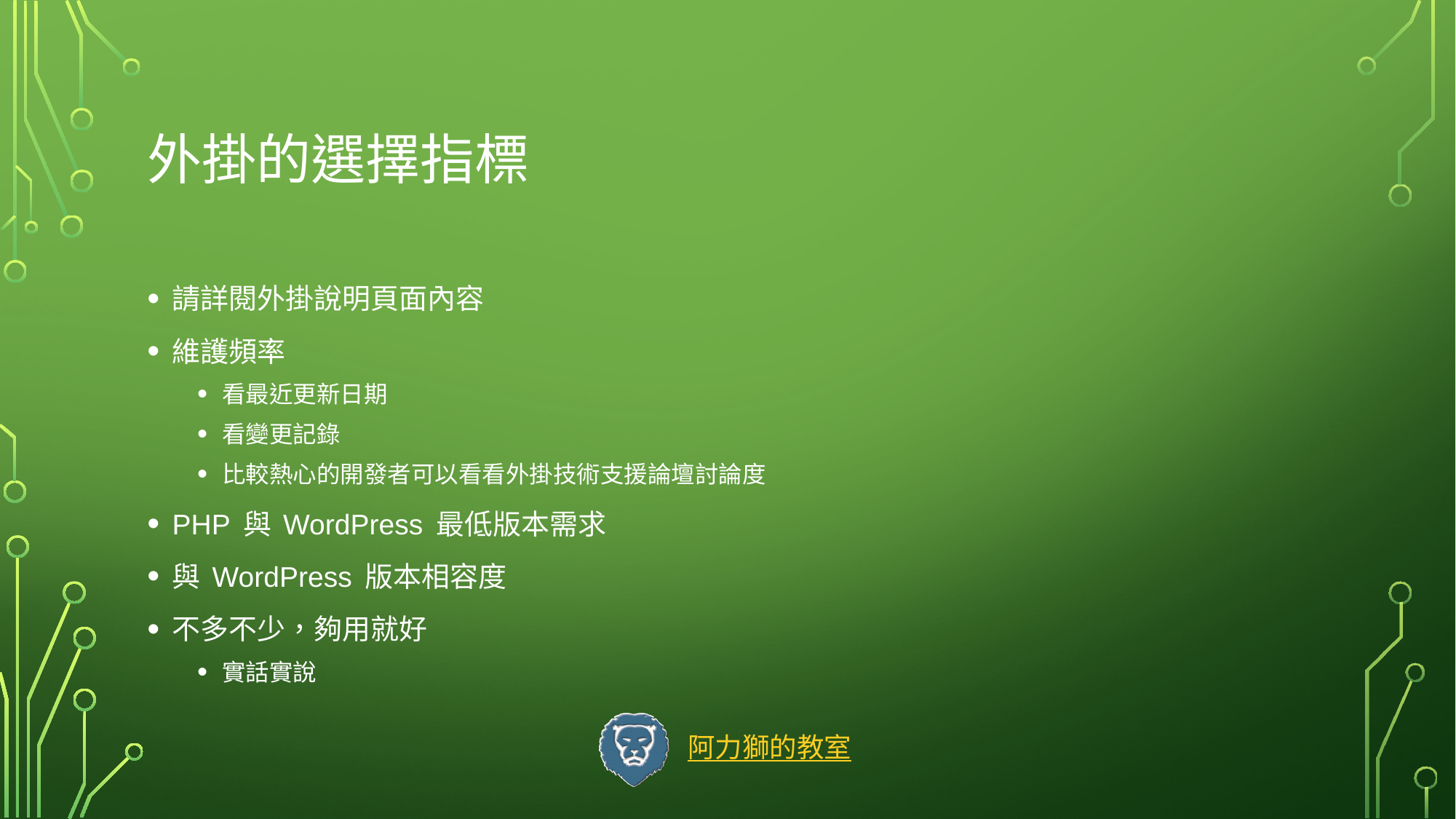

# 外掛的選擇指標
請詳閱外掛說明頁面內容
維護頻率
看最近更新日期
看變更記錄
比較熱心的開發者可以看看外掛技術支援論壇討論度
PHP 與 WordPress 最低版本需求
與 WordPress 版本相容度
不多不少，夠用就好
實話實說